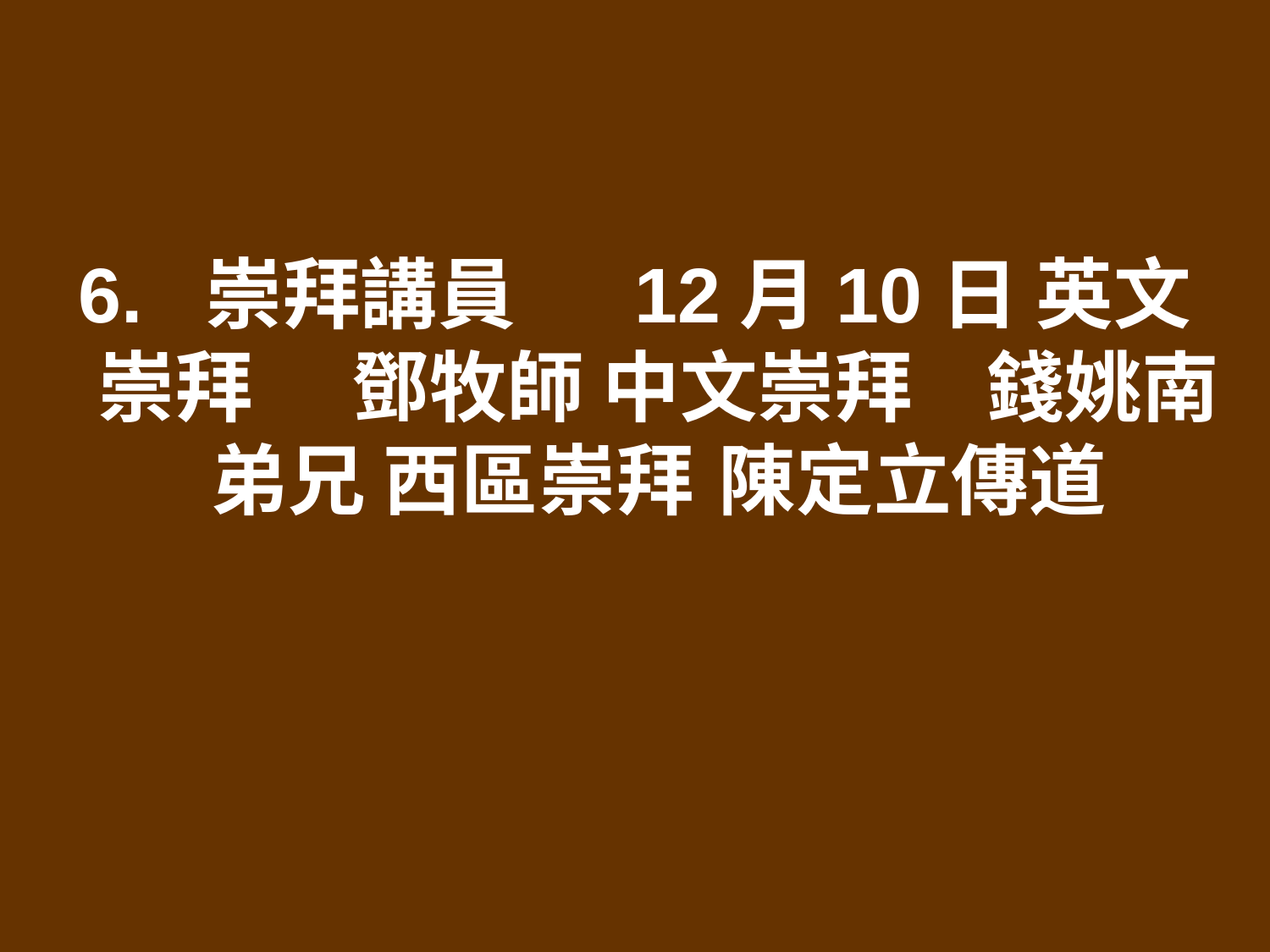

6.  崇拜講員 	12月10日 英文崇拜	鄧牧師 中文崇拜	錢姚南弟兄 西區崇拜	陳定立傳道